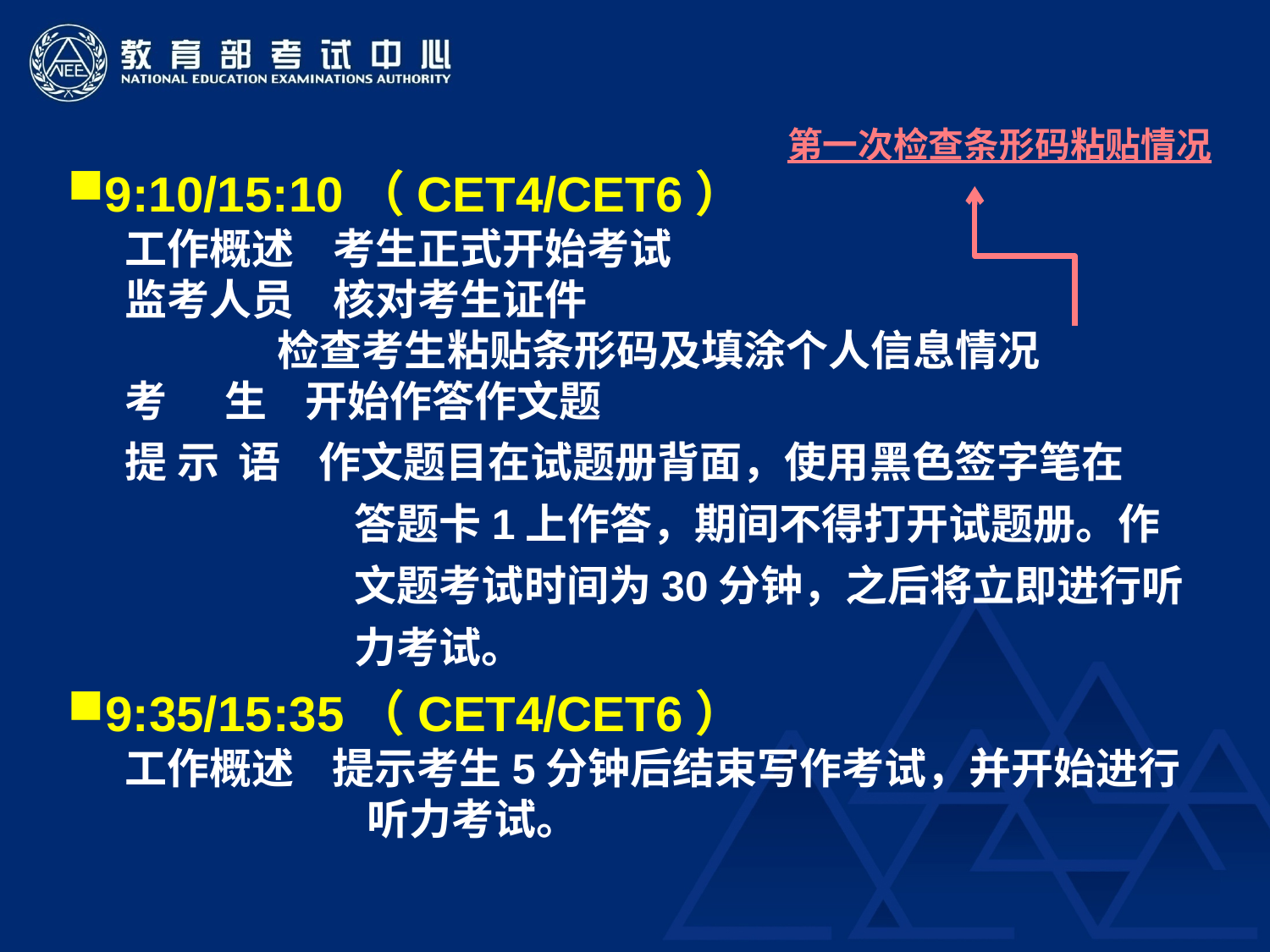

第一次检查条形码粘贴情况
9:10/15:10（CET4/CET6）
     工作概述    考生正式开始考试
     监考人员    核对考生证件
                     检查考生粘贴条形码及填涂个人信息情况
     考      生    开始作答作文题
     提 示  语    作文题目在试题册背面，使用黑色签字笔在    答题卡1上作答，期间不得打开试题册。作文题考试时间为30分钟，之后将立即进行听力考试。

9:35/15:35（CET4/CET6）
     工作概述    提示考生5分钟后结束写作考试，并开始进行听力考试。